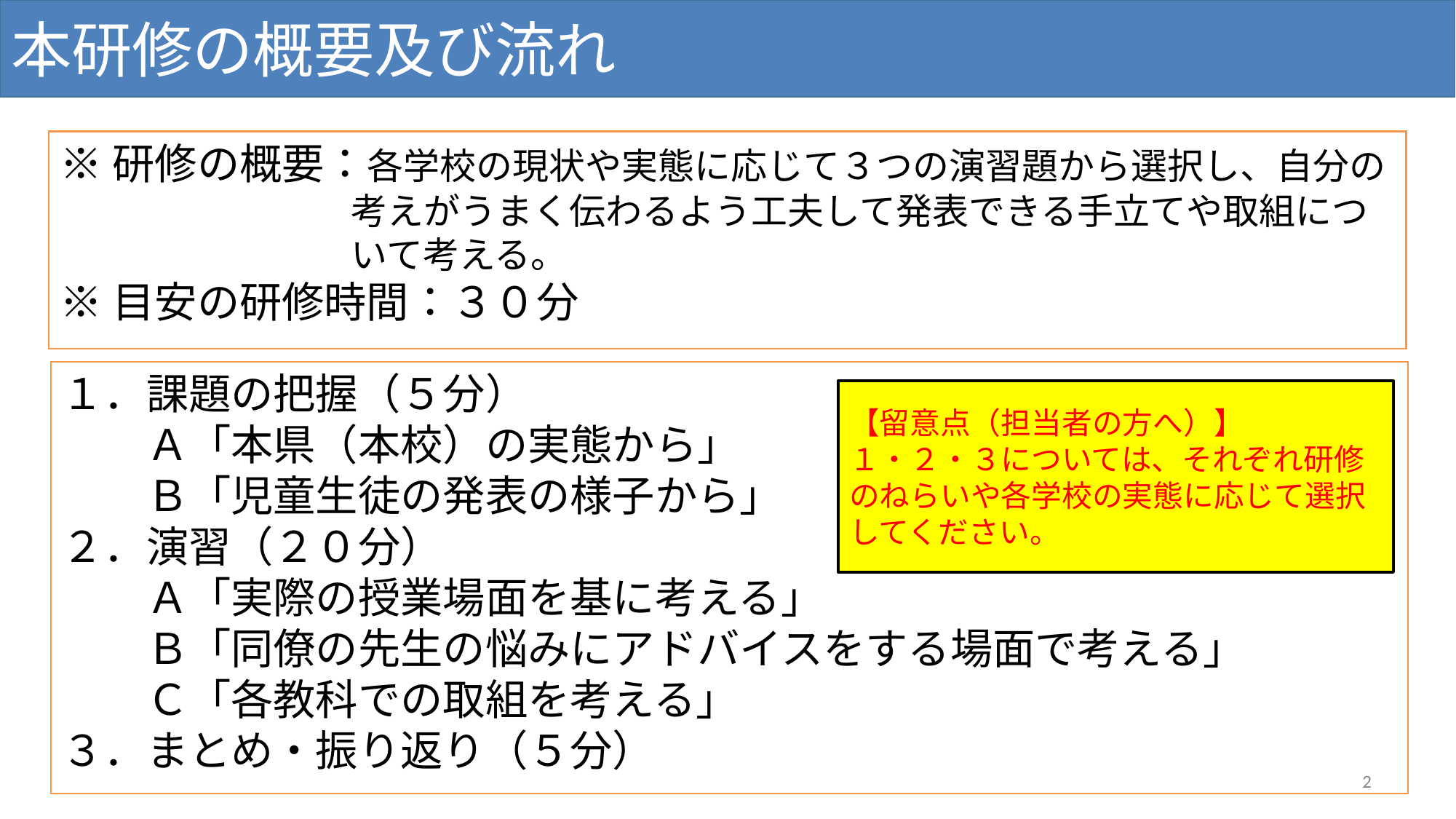

本研修の概要及び流れ
※研修の概要：各学校の現状や実態に応じて３つの演習題から選択し、自分の
　　　　　　　　考えがうまく伝わるよう工夫して発表できる手立てや取組につ
　　　　　　　　いて考える。
※目安の研修時間：３０分
１．課題の把握（５分）
　　Ａ「本県（本校）の実態から」
　　Ｂ「児童生徒の発表の様子から」
２．演習（２０分）
　　Ａ「実際の授業場面を基に考える」
　　Ｂ「同僚の先生の悩みにアドバイスをする場面で考える」
　　Ｃ「各教科での取組を考える」
３．まとめ・振り返り（５分）

【留意点（担当者の方へ）】
１・２・３については、それぞれ研修のねらいや各学校の実態に応じて選択してください。
2